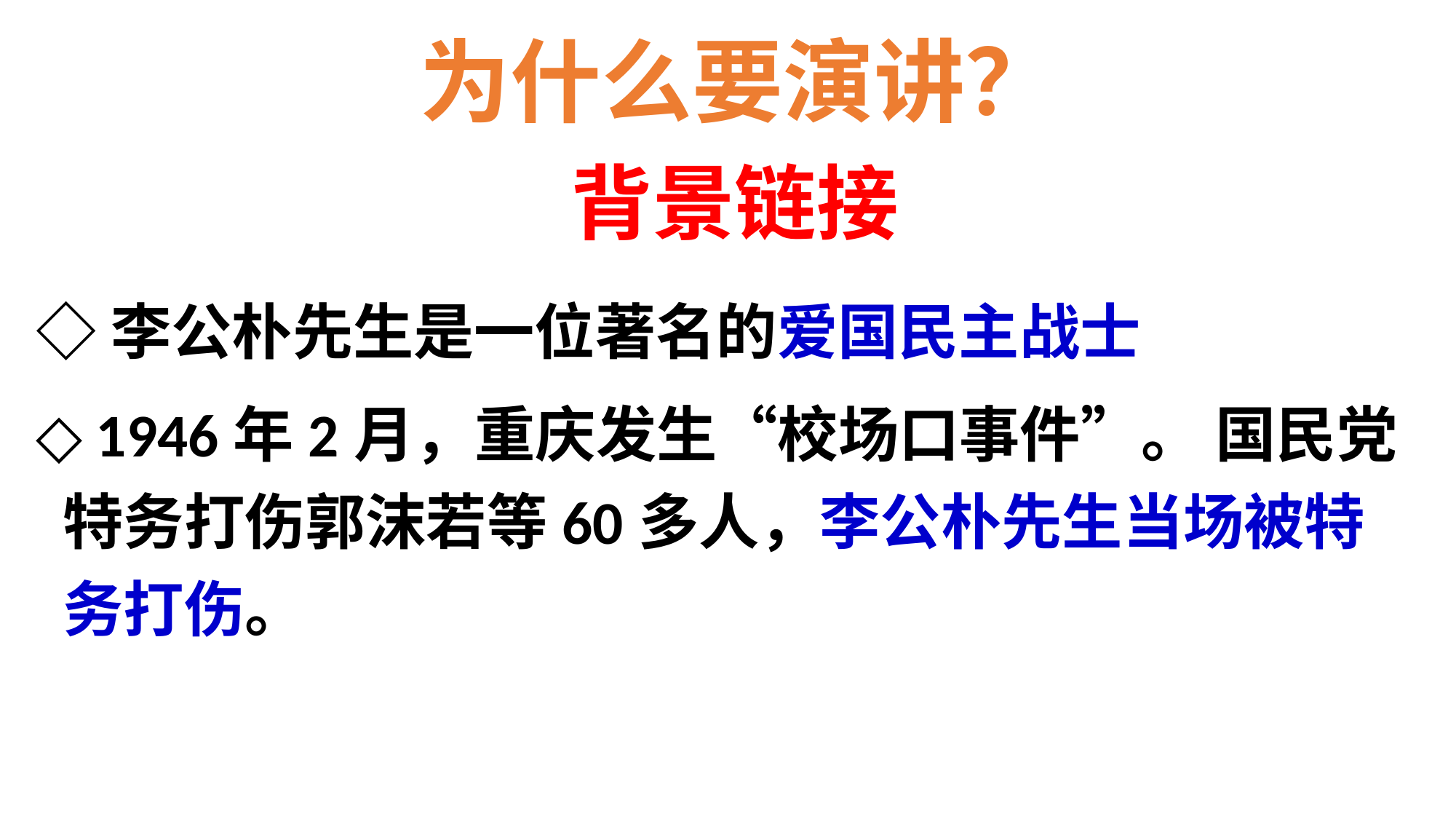

# 为什么要演讲？
 背景链接
◇李公朴先生是一位著名的爱国民主战士
◇ 1946年2月，重庆发生“校场口事件”。 国民党特务打伤郭沫若等60多人，李公朴先生当场被特务打伤。